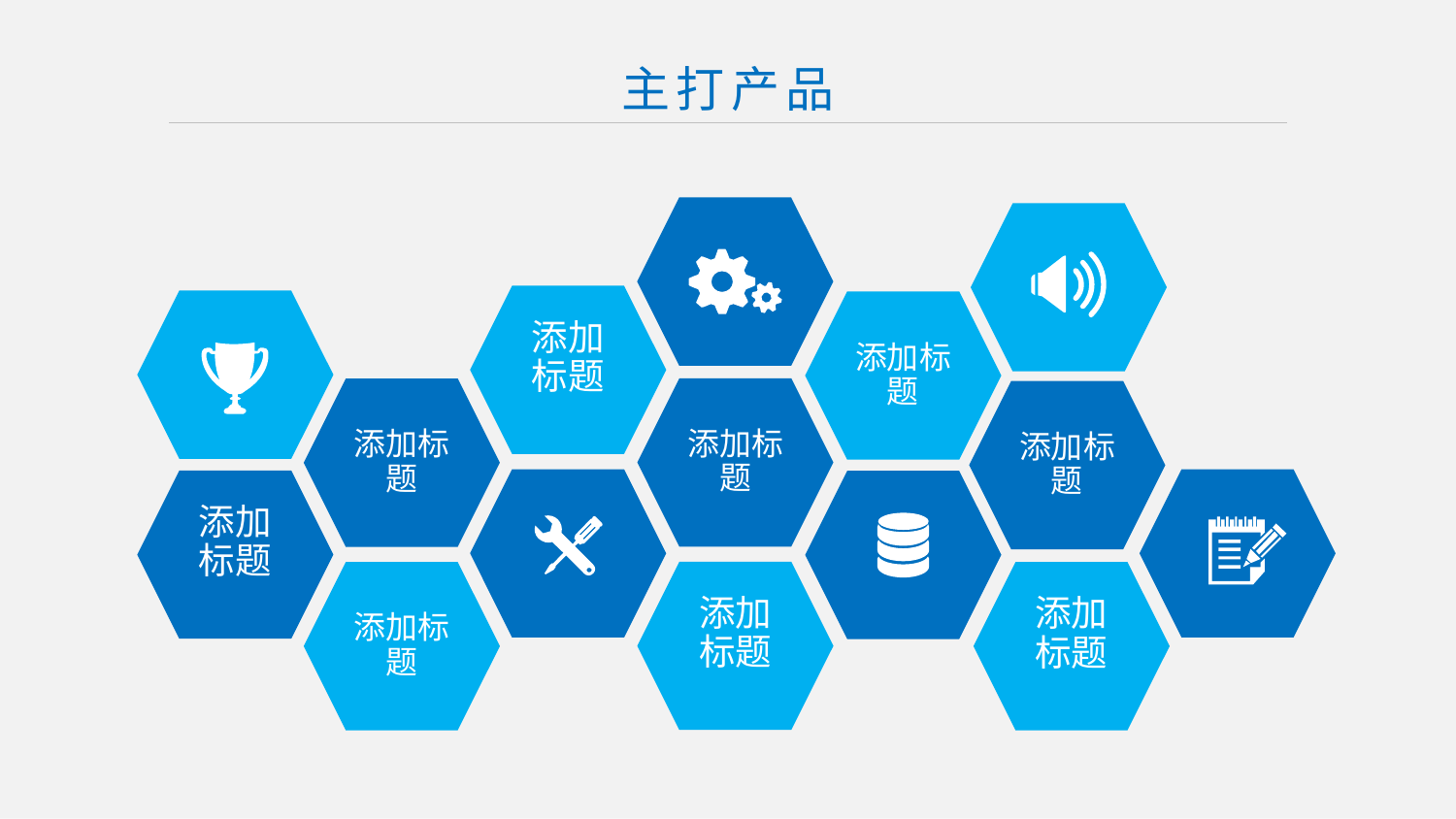

主打产品

添加标题

添加标题

添加标题
添加标题
添加标题

添加标题

添加标题
添加标题
添加标题